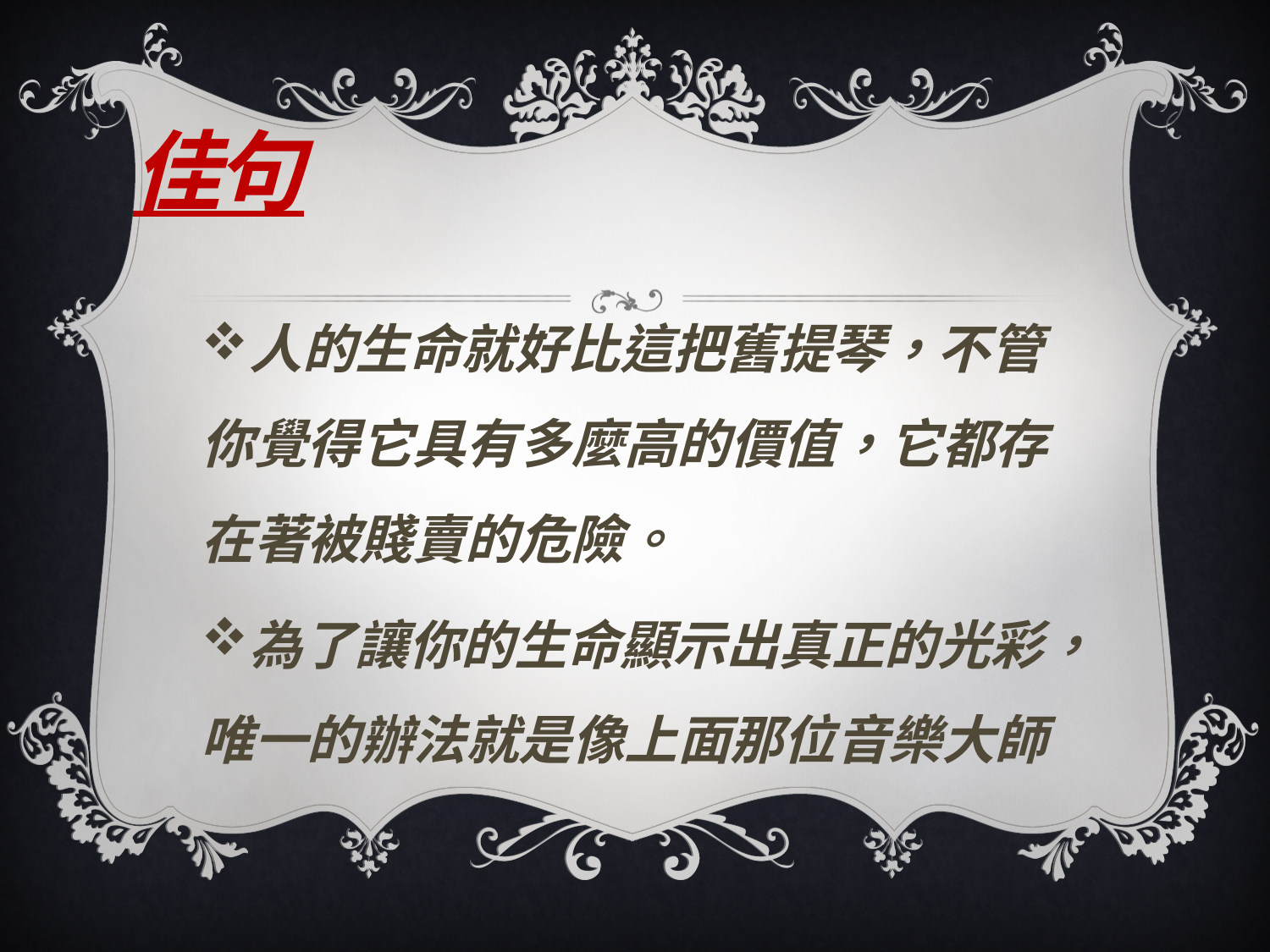

# 佳句
人的生命就好比這把舊提琴，不管你覺得它具有多麼高的價值，它都存在著被賤賣的危險。
為了讓你的生命顯示出真正的光彩，唯一的辦法就是像上面那位音樂大師